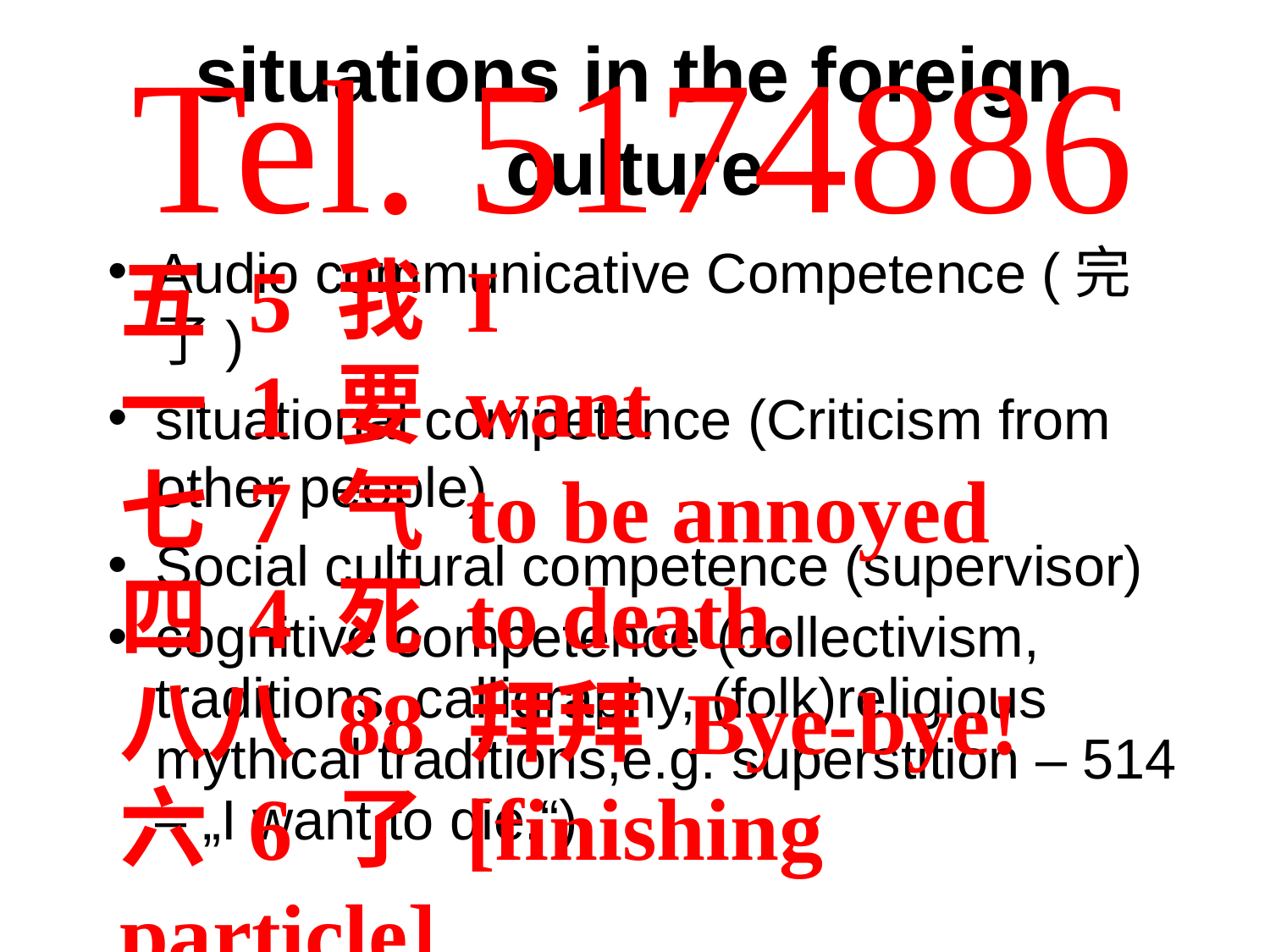

Tel. 5174886
# situations in the foreign culture
Audio communicative Competence (完了)
situational competence (Criticism from other people)
Social cultural competence (supervisor)
cognitive competence (collectivism, traditions, calligraphy, (folk)religious mythical traditions,e.g. superstition – 514 – „I want to die.“)

五 5 我 I
一 1 要 want
七 7 气 to be annoyed
四 4 死 to death.
八八 88 拜拜 Bye-bye!
六 6 了 [finishing particle]